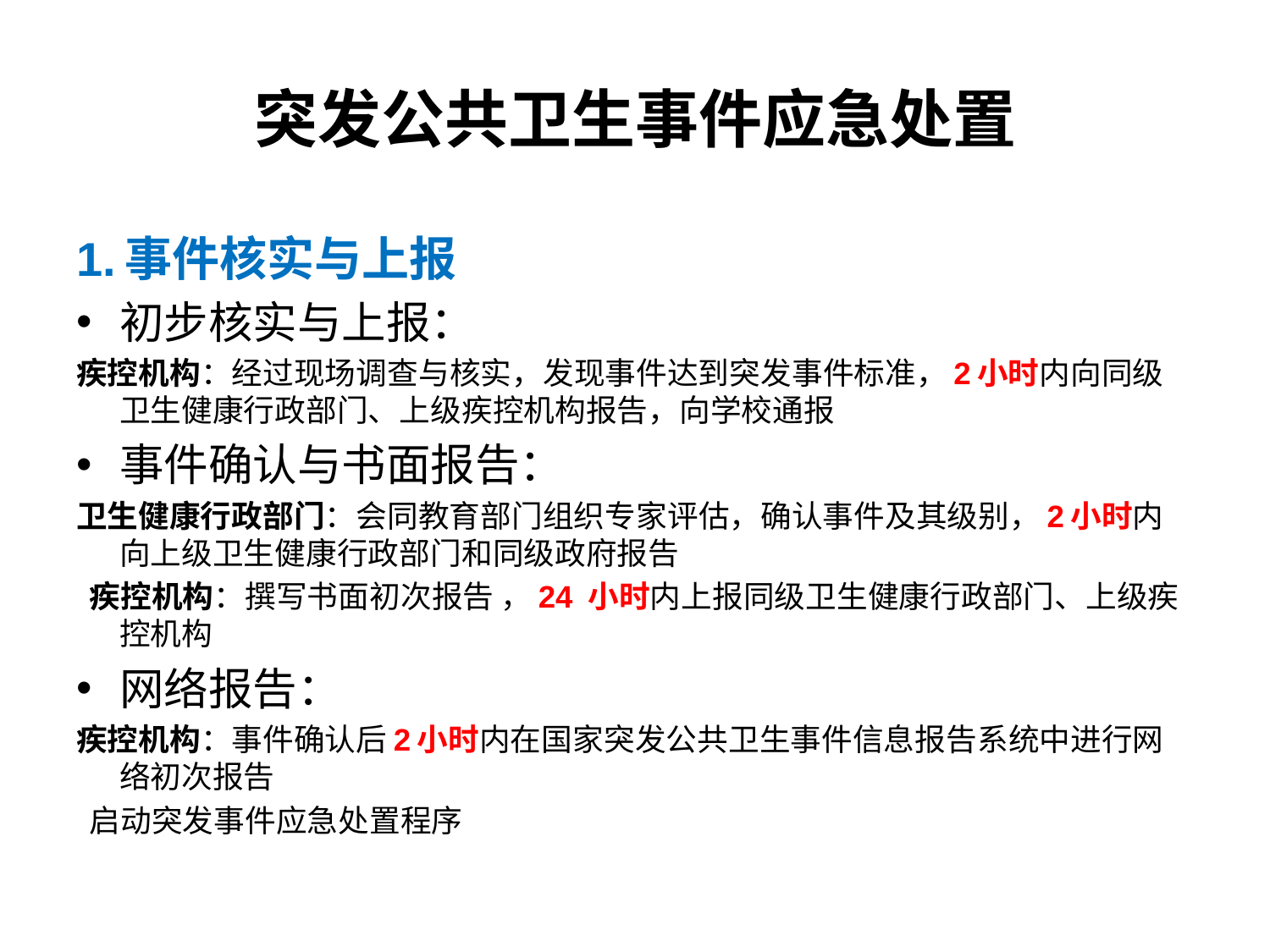

# 突发公共卫生事件应急处置
1.事件核实与上报
初步核实与上报：
疾控机构：经过现场调查与核实，发现事件达到突发事件标准，2小时内向同级卫生健康行政部门、上级疾控机构报告，向学校通报
事件确认与书面报告：
卫生健康行政部门：会同教育部门组织专家评估，确认事件及其级别，2小时内向上级卫生健康行政部门和同级政府报告
 疾控机构：撰写书面初次报告 ，24 小时内上报同级卫生健康行政部门、上级疾控机构
网络报告：
疾控机构：事件确认后2小时内在国家突发公共卫生事件信息报告系统中进行网络初次报告
 启动突发事件应急处置程序